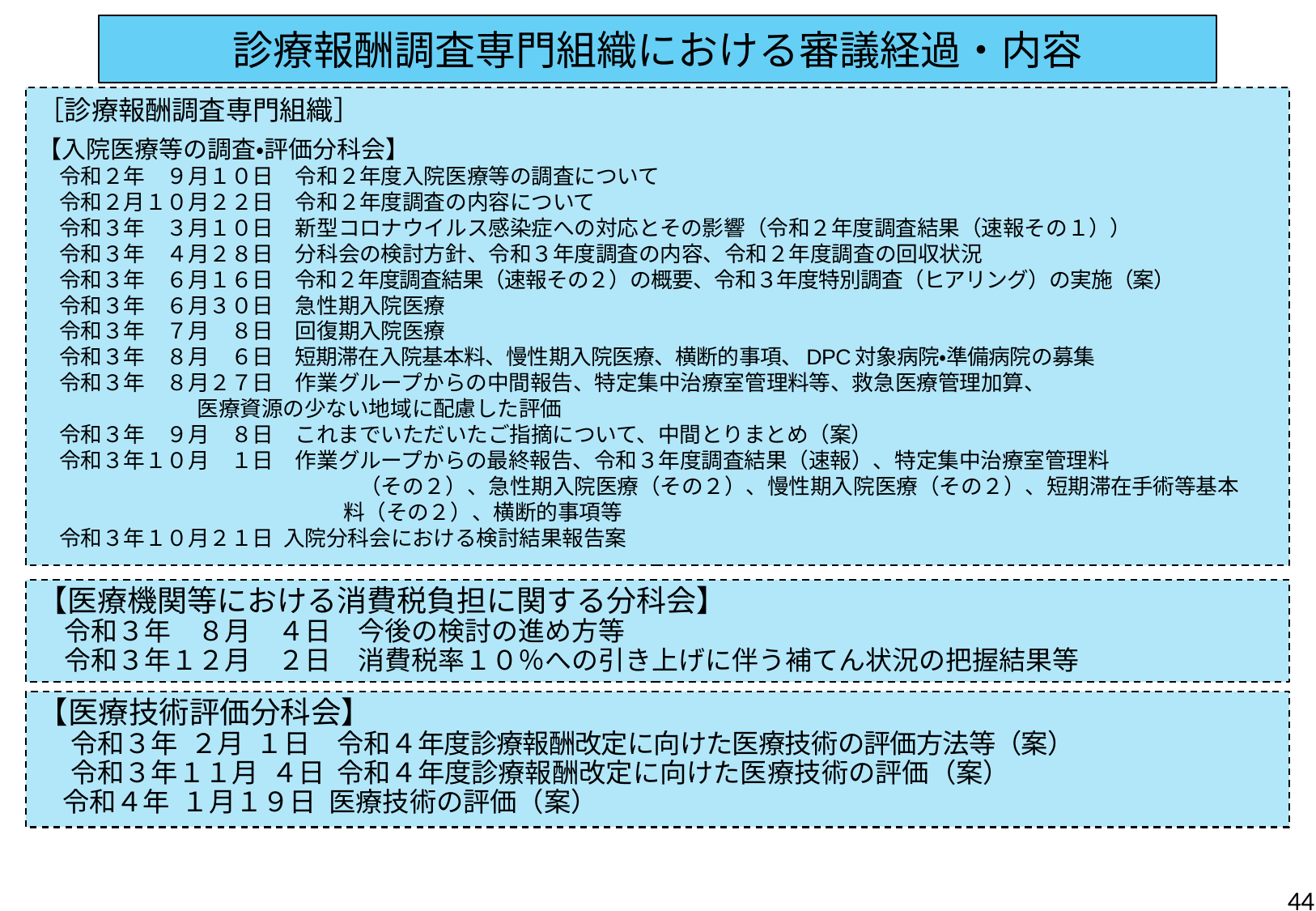

診療報酬調査専門組織における審議経過・内容
［診療報酬調査専門組織］
【入院医療等の調査・評価分科会】
　令和２年　９月１０日　令和２年度入院医療等の調査について
　令和２月１０月２２日　令和２年度調査の内容について
　令和３年　３月１０日　新型コロナウイルス感染症への対応とその影響（令和２年度調査結果（速報その１））
　令和３年　４月２８日　分科会の検討方針、令和３年度調査の内容、令和２年度調査の回収状況
　令和３年　６月１６日　令和２年度調査結果（速報その２）の概要、令和３年度特別調査（ヒアリング）の実施（案）
　令和３年　６月３０日　急性期入院医療
　令和３年　７月　８日　回復期入院医療
　令和３年　８月　６日　短期滞在入院基本料、慢性期入院医療、横断的事項、DPC対象病院・準備病院の募集
　令和３年　８月２７日　作業グループからの中間報告、特定集中治療室管理料等、救急医療管理加算、
                                医療資源の少ない地域に配慮した評価
　令和３年　９月　８日　これまでいただいたご指摘について、中間とりまとめ（案）
　令和３年１０月　１日　作業グループからの最終報告、令和３年度調査結果（速報）、特定集中治療室管理料
　　　　　　　　　　　　　　　（その２）、急性期入院医療（その２）、慢性期入院医療（その２）、短期滞在手術等基本
　　　　　　　　　　　　　　 料（その２）、横断的事項等
　令和３年１０月２１日  入院分科会における検討結果報告案
【医療機関等における消費税負担に関する分科会】
　令和３年　８月　４日　今後の検討の進め方等
　令和３年１２月　２日　消費税率１０％への引き上げに伴う補てん状況の把握結果等
【医療技術評価分科会】
　 令和３年  ２月  １日　令和４年度診療報酬改定に向けた医療技術の評価方法等（案）
　 令和３年１１月  ４日  令和４年度診療報酬改定に向けた医療技術の評価（案）
   令和４年  １月１９日  医療技術の評価（案）
44